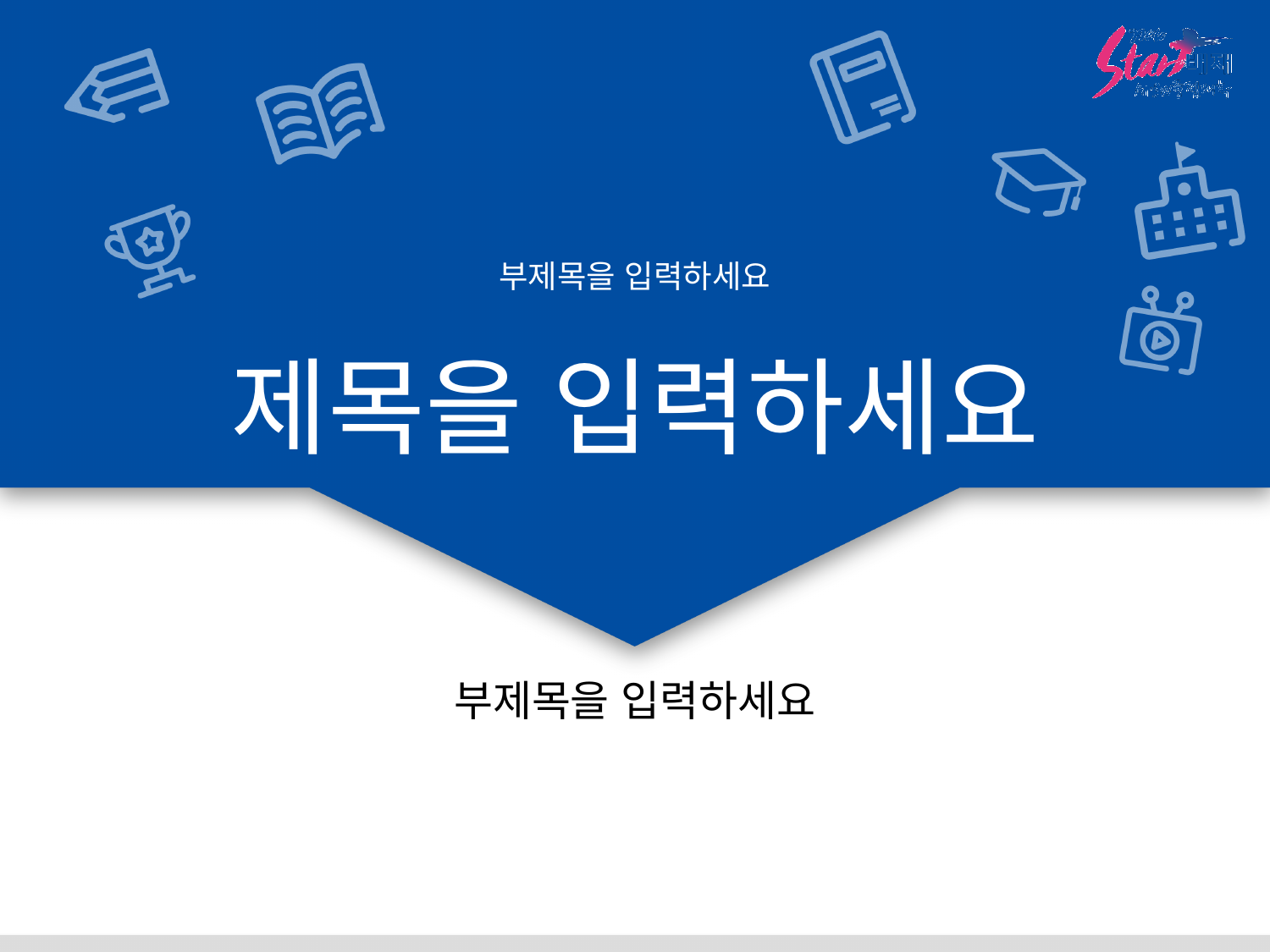

부제목을 입력하세요
# 제목을 입력하세요
부제목을 입력하세요